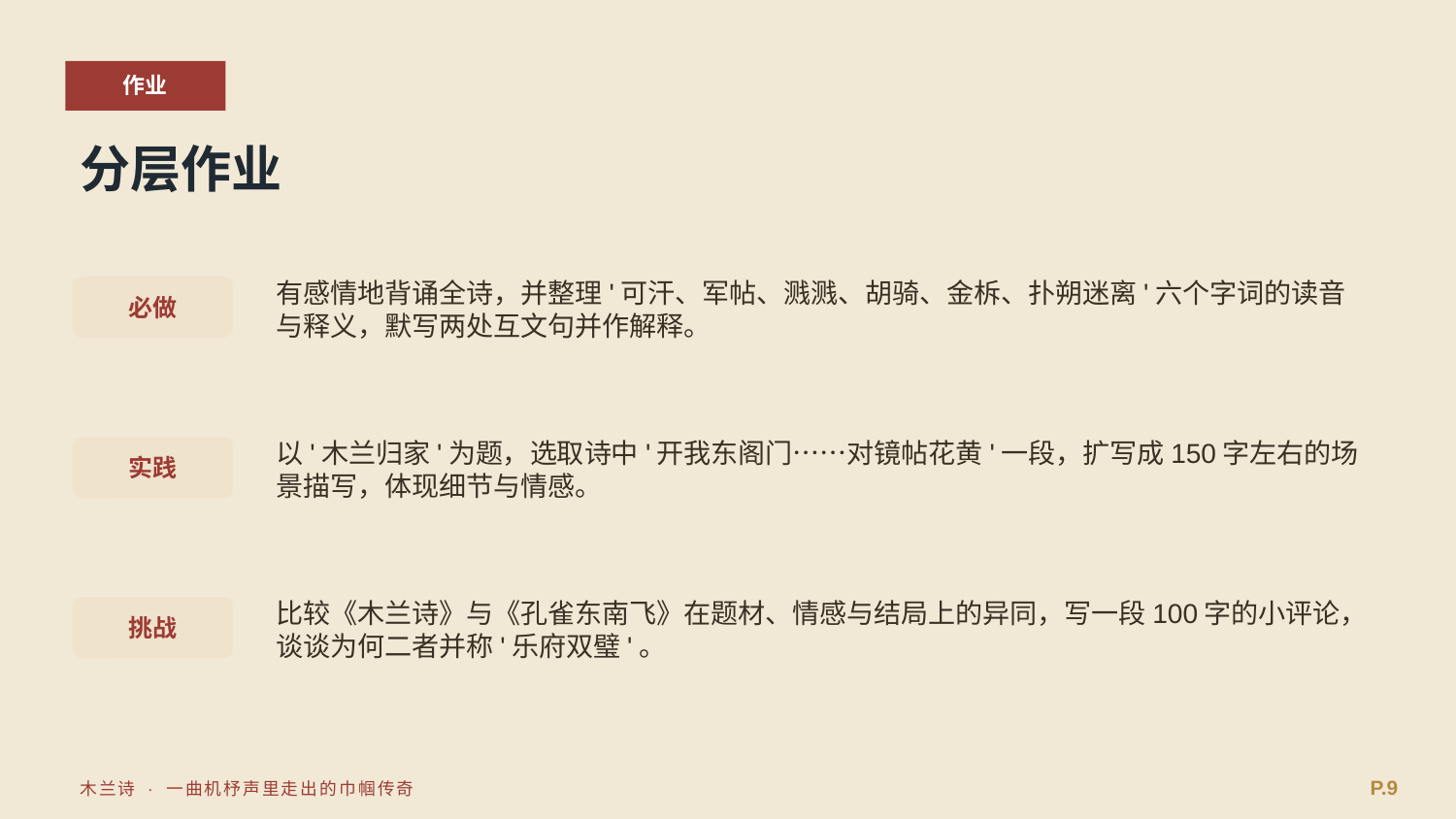

作业

分层作业
有感情地背诵全诗，并整理'可汗、军帖、溅溅、胡骑、金柝、扑朔迷离'六个字词的读音与释义，默写两处互文句并作解释。
必做

以'木兰归家'为题，选取诗中'开我东阁门……对镜帖花黄'一段，扩写成150字左右的场景描写，体现细节与情感。
实践

比较《木兰诗》与《孔雀东南飞》在题材、情感与结局上的异同，写一段100字的小评论，谈谈为何二者并称'乐府双璧'。
挑战

P.9
木兰诗 · 一曲机杼声里走出的巾帼传奇